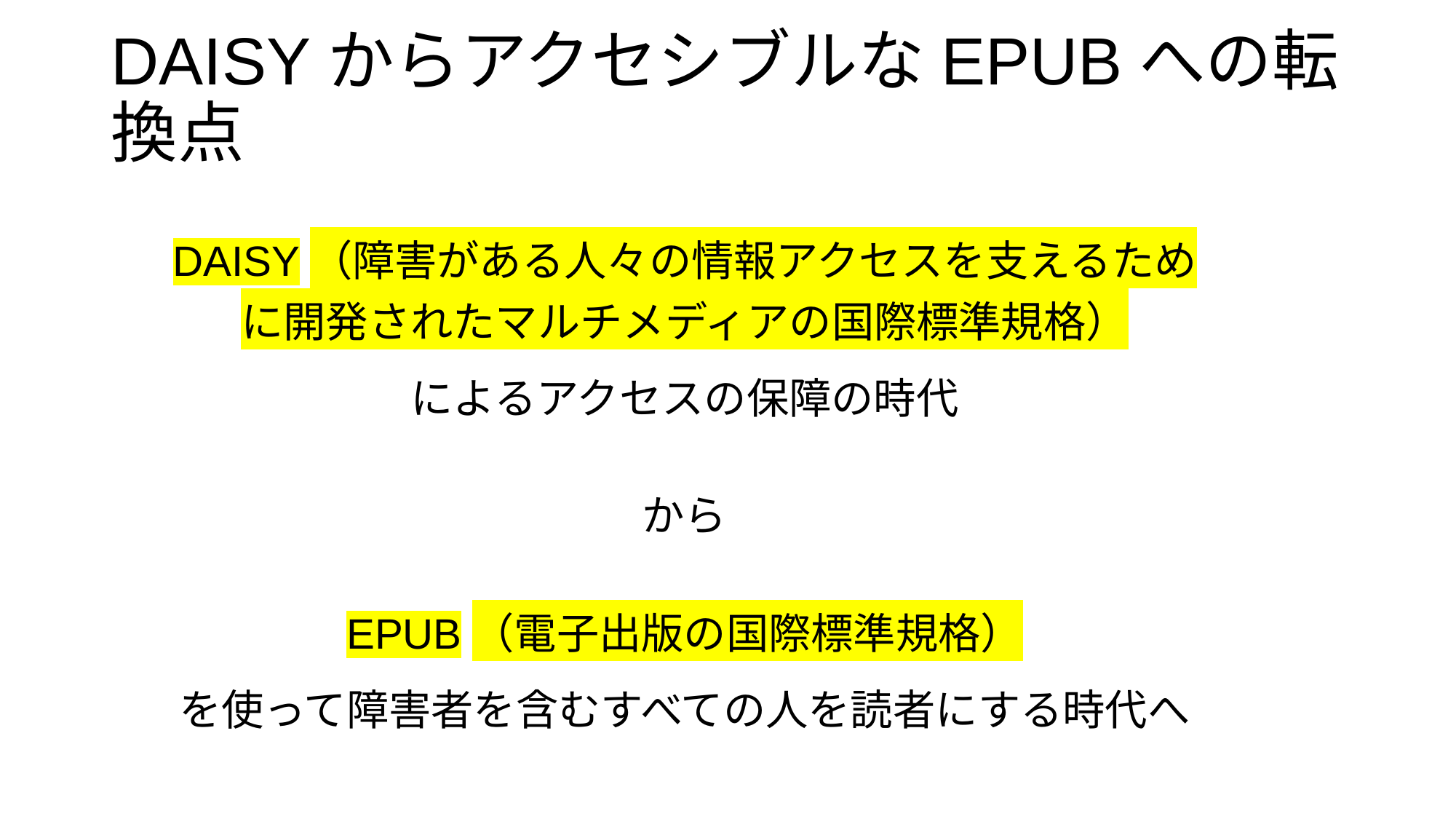

# DAISYからアクセシブルなEPUBへの転換点
DAISY（障害がある人々の情報アクセスを支えるために開発されたマルチメディアの国際標準規格）
によるアクセスの保障の時代

から

EPUB（電子出版の国際標準規格）
を使って障害者を含むすべての人を読者にする時代へ